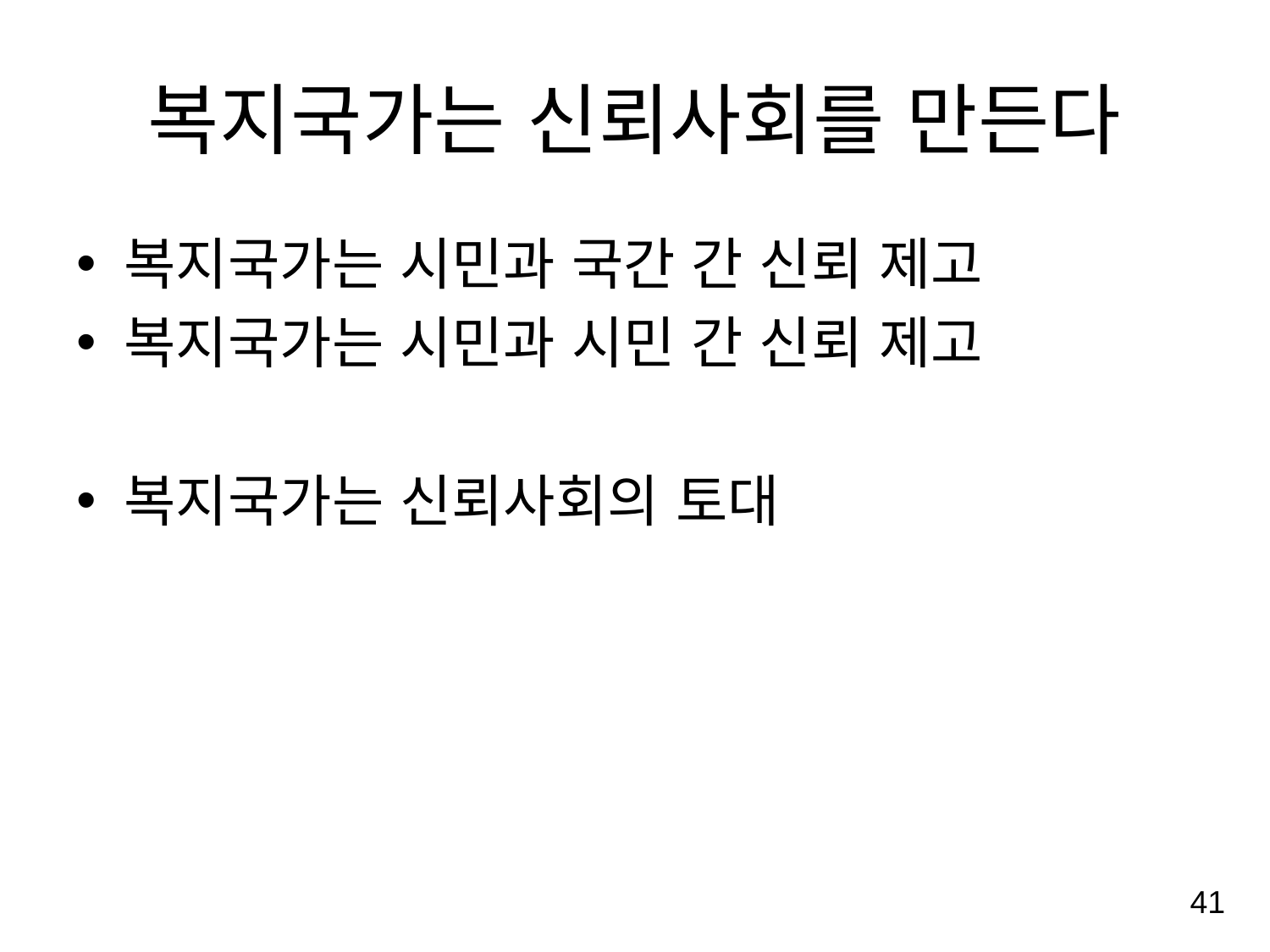

# 복지국가는 신뢰사회를 만든다
복지국가는 시민과 국간 간 신뢰 제고
복지국가는 시민과 시민 간 신뢰 제고

복지국가는 신뢰사회의 토대
41